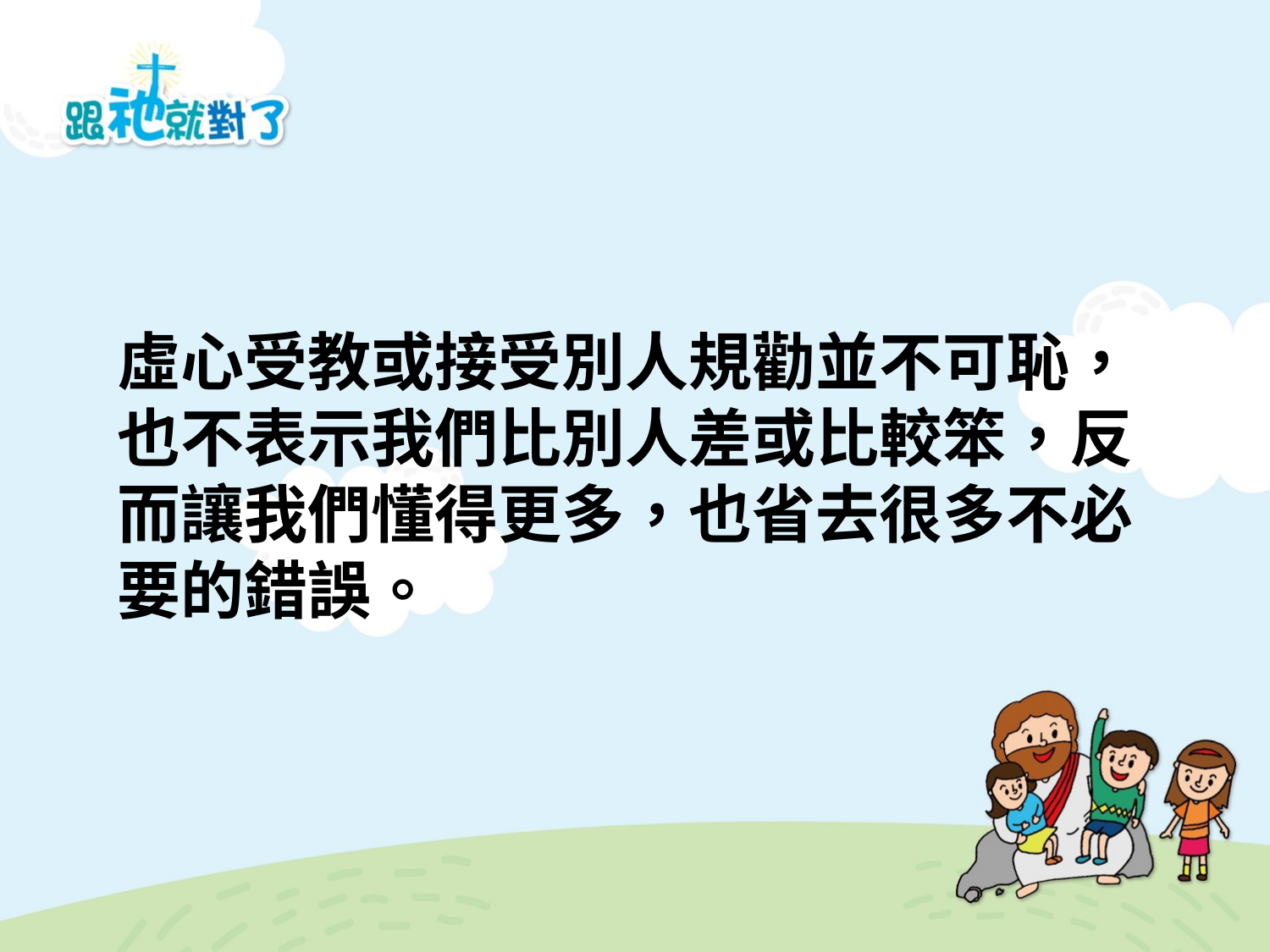

虛心受教或接受別人規勸並不可恥，也不表示我們比別人差或比較笨，反而讓我們懂得更多，也省去很多不必要的錯誤。